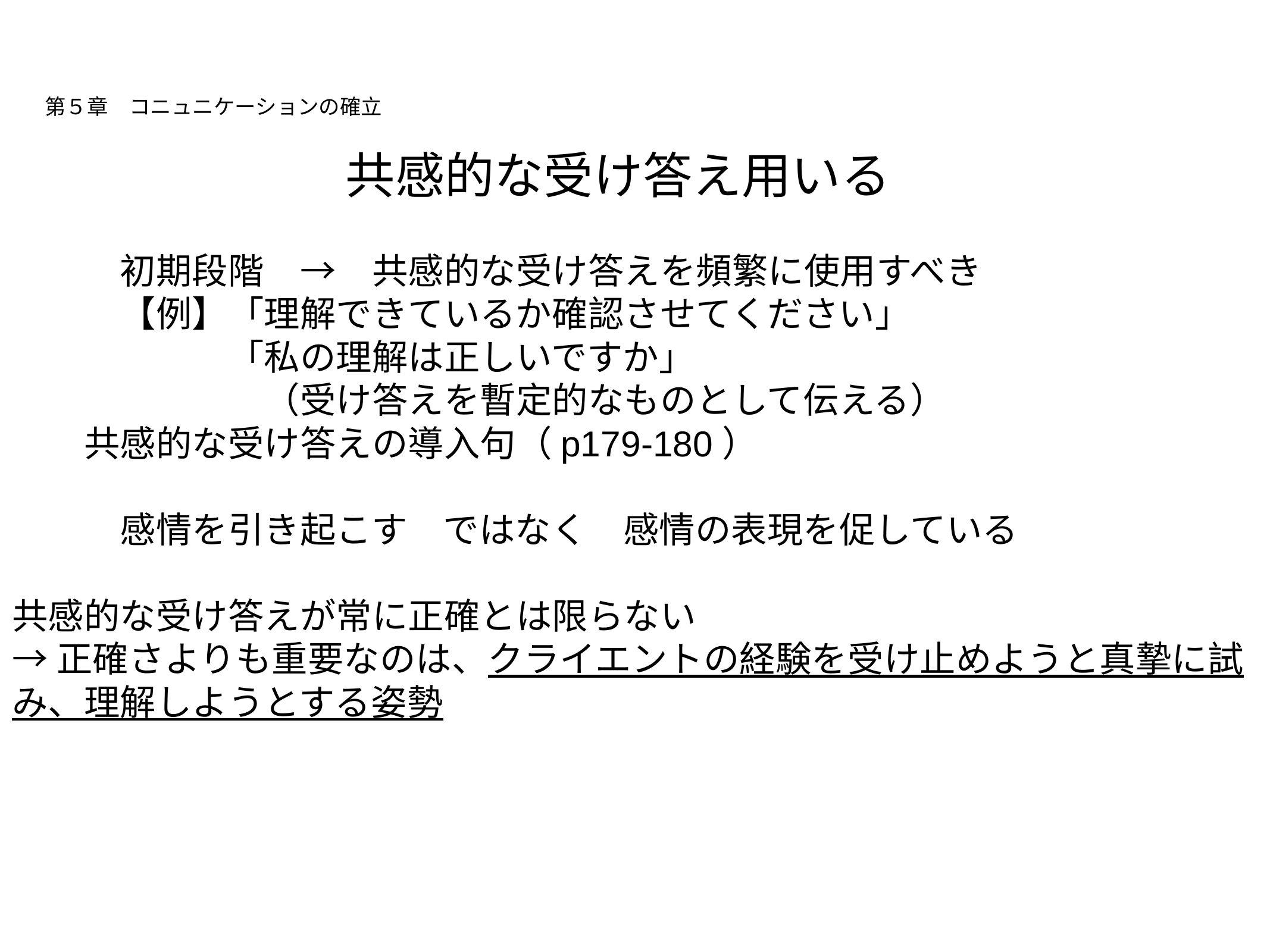

# 第５章　コニュニケーションの確立

共感的な受け答え用いる
　　　初期段階　→　共感的な受け答えを頻繁に使用すべき
　　　【例】「理解できているか確認させてください」
　　　　　　「私の理解は正しいですか」
　　　　　　　（受け答えを暫定的なものとして伝える）
　　共感的な受け答えの導入句（p179-180）

　　　感情を引き起こす　ではなく　感情の表現を促している

共感的な受け答えが常に正確とは限らない
→正確さよりも重要なのは、クライエントの経験を受け止めようと真摯に試み、理解しようとする姿勢